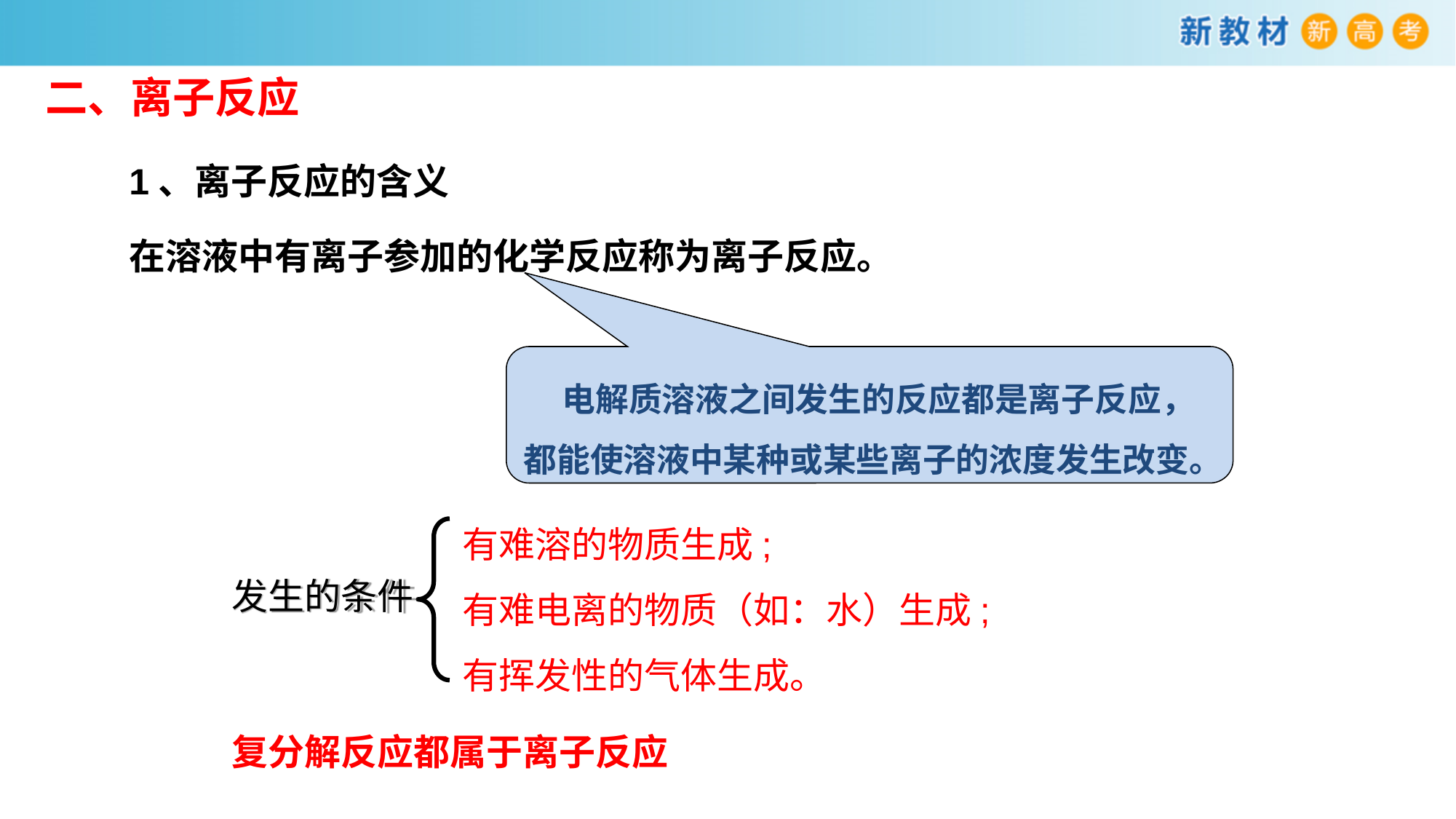

二、离子反应
1、离子反应的含义
在溶液中有离子参加的化学反应称为离子反应。
    电解质溶液之间发生的反应都是离子反应，都能使溶液中某种或某些离子的浓度发生改变。
有难溶的物质生成;
有难电离的物质（如：水）生成;
有挥发性的气体生成。

发生的条件
复分解反应都属于离子反应